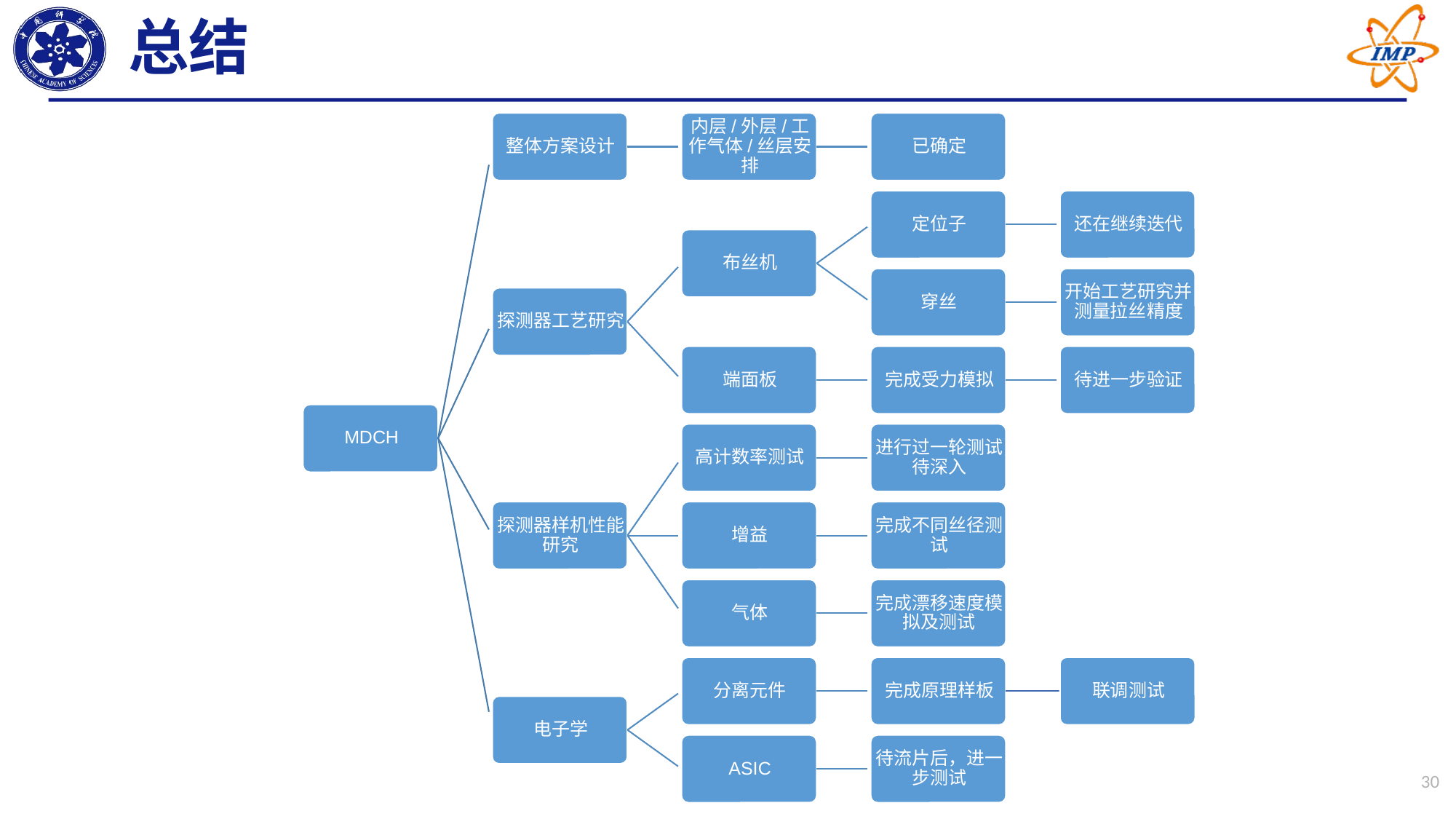

总结
MDCH

整体方案设计

内层/外层/工作气体/丝层安排

已确定

探测器工艺研究

布丝机

定位子

还在继续迭代

穿丝

开始工艺研究并测量拉丝精度

端面板

完成受力模拟

待进一步验证

探测器样机性能研究

高计数率测试

进行过一轮测试，待深入

增益

完成不同丝径测试

气体

完成漂移速度模拟及测试

电子学

分离元件

完成原理样板

联调测试

ASIC

待流片后，进一步测试
30